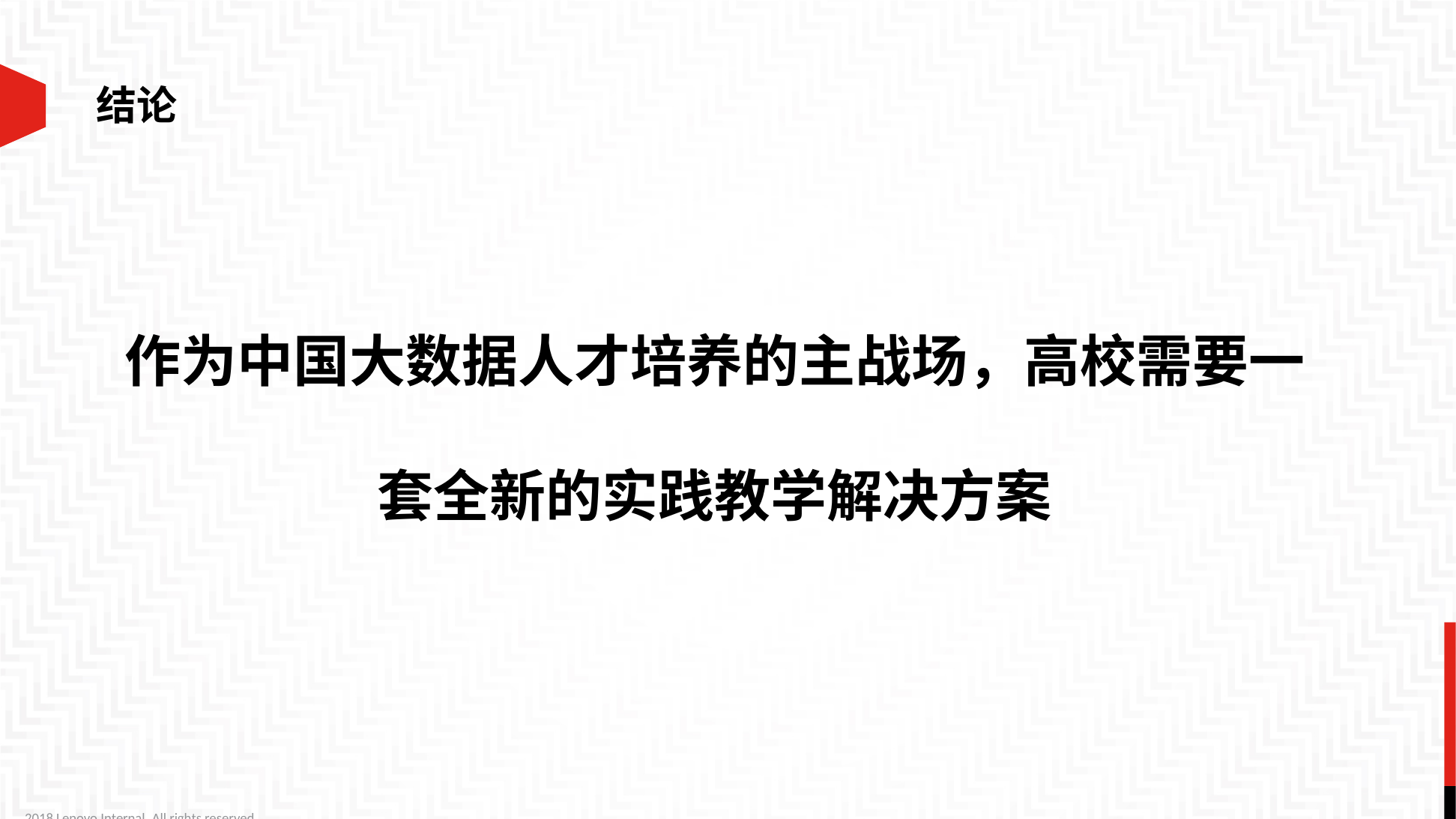

结论
作为中国大数据人才培养的主战场，高校需要一套全新的实践教学解决方案